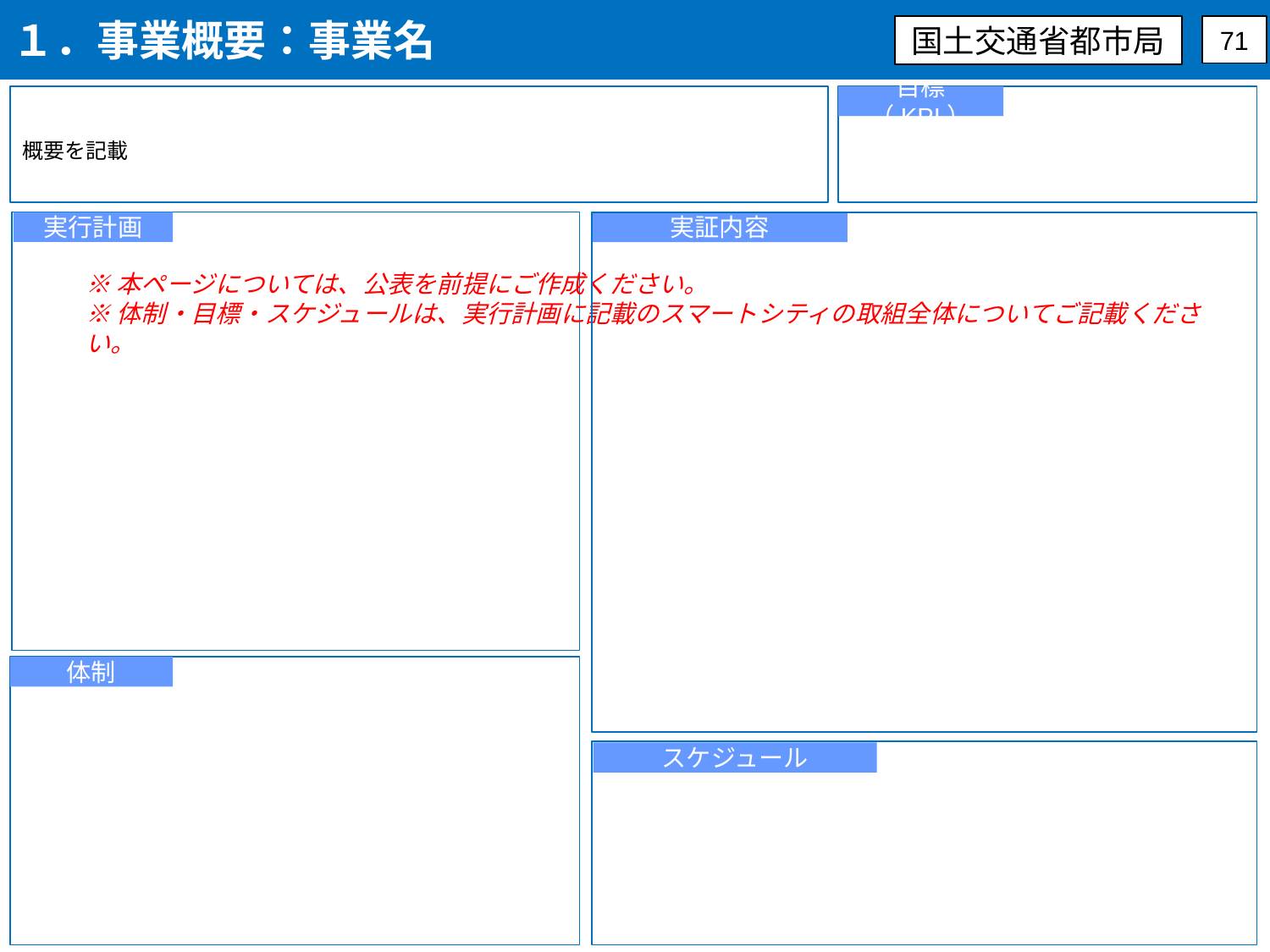

１．事業概要：事業名
国土交通省都市局
71
概要を記載
目標（KPI）

実行計画
実証内容

※本ページについては、公表を前提にご作成ください。
※体制・目標・スケジュールは、実行計画に記載のスマートシティの取組全体についてご記載ください。

体制

スケジュール